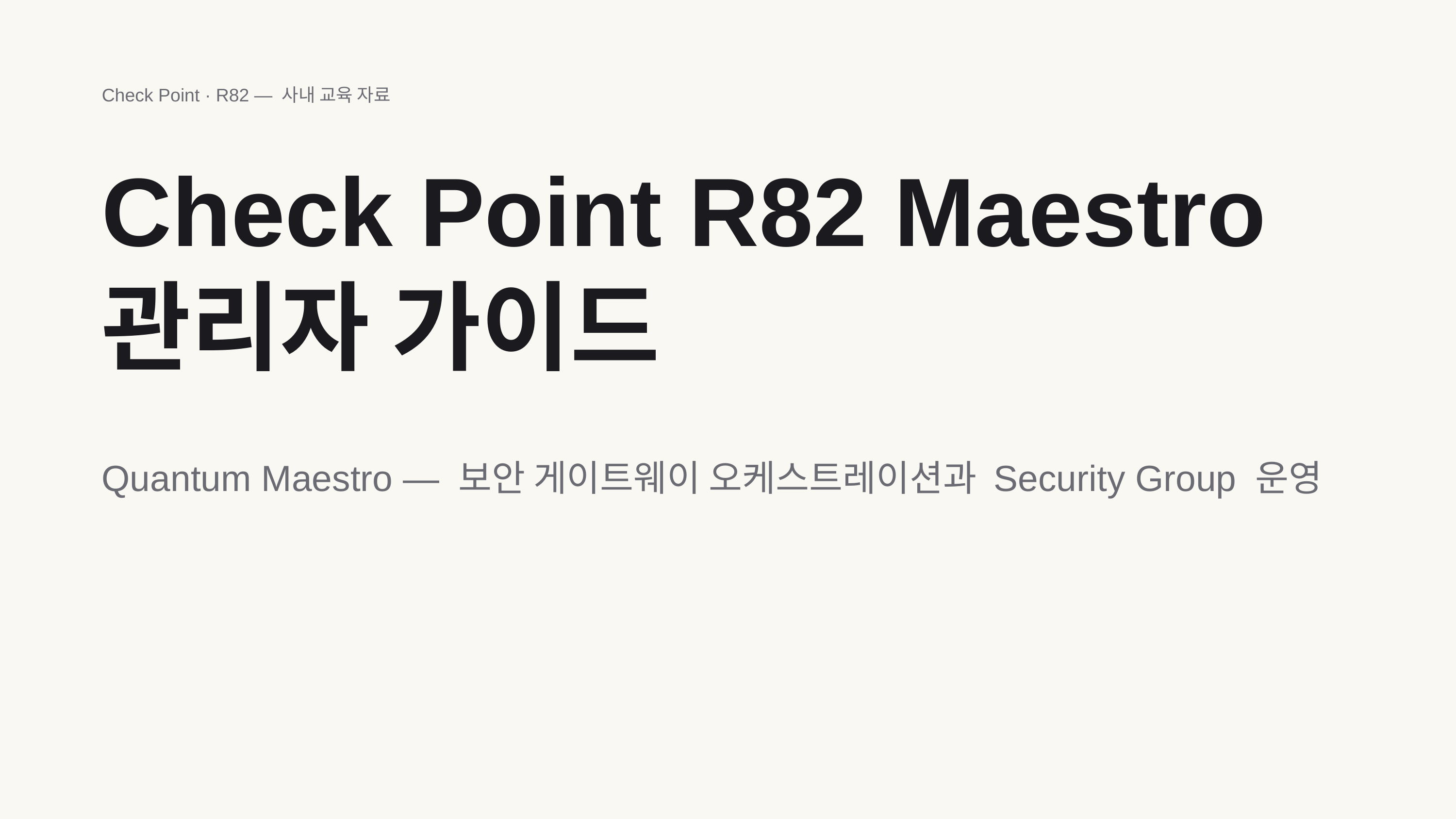

Check Point · R82 — 사내 교육 자료
Check Point R82 Maestro 관리자 가이드
Quantum Maestro — 보안 게이트웨이 오케스트레이션과 Security Group 운영